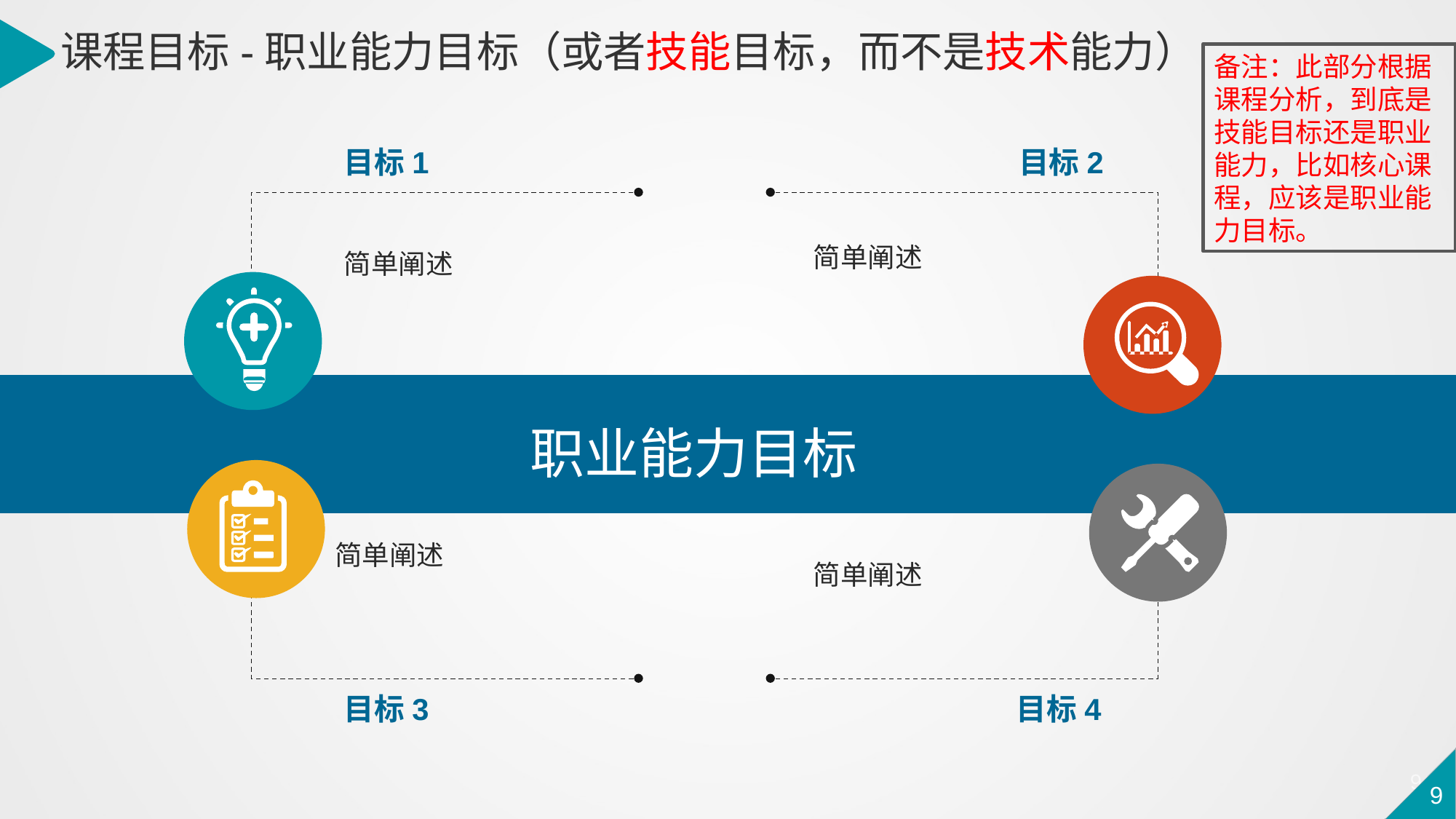

课程目标-职业能力目标（或者技能目标，而不是技术能力）
备注：此部分根据课程分析，到底是技能目标还是职业能力，比如核心课程，应该是职业能力目标。
目标1
目标2

简单阐述
简单阐述

职业能力目标

简单阐述
简单阐述

目标3
目标4